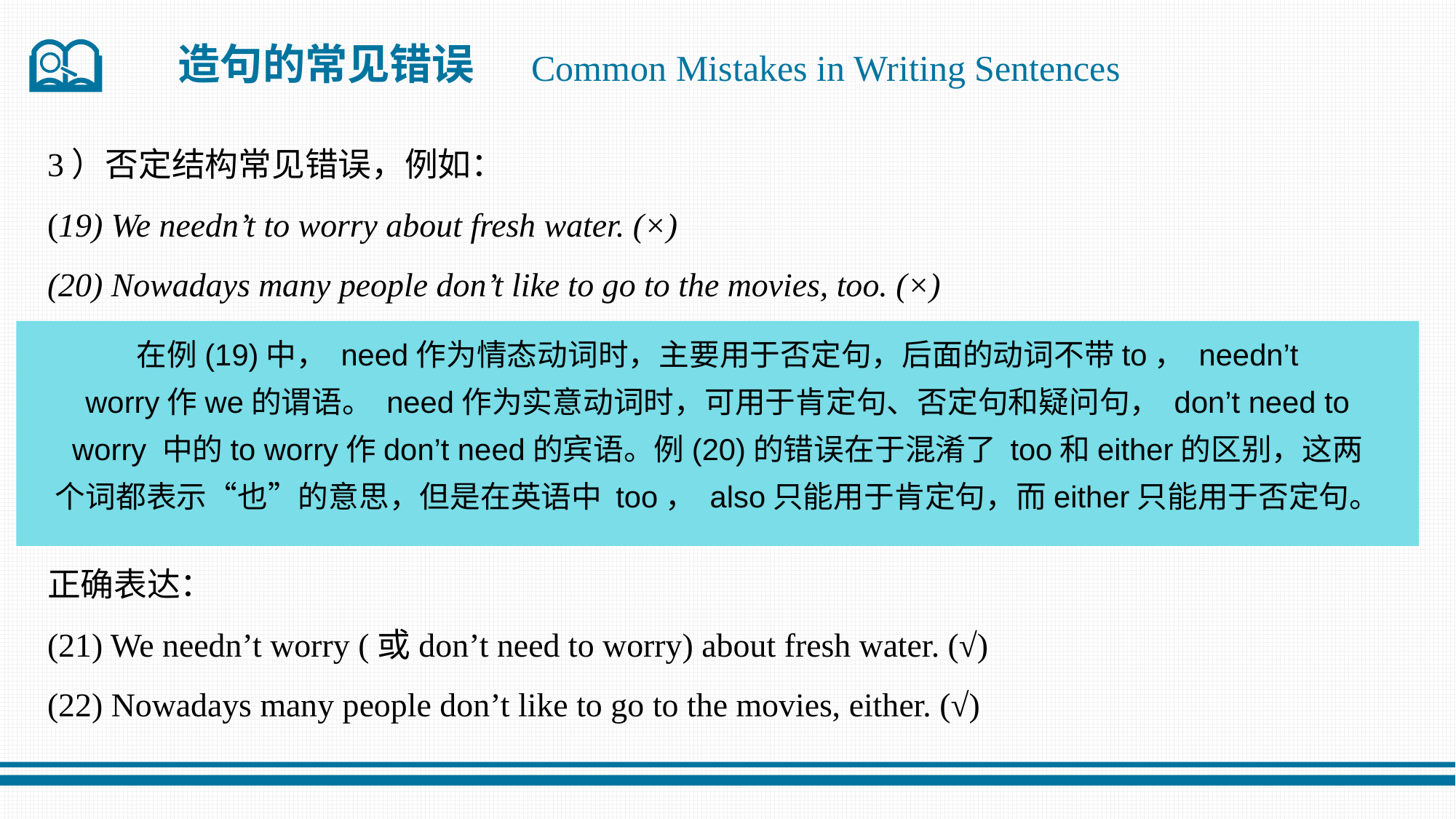

造句的常见错误
Common Mistakes in Writing Sentences
3）否定结构常见错误，例如：
(19) We needn’t to worry about fresh water. (×)
(20) Nowadays many people don’t like to go to the movies, too. (×)

正确表达：
(21) We needn’t worry (或don’t need to worry) about fresh water. (√)
(22) Nowadays many people don’t like to go to the movies, either. (√)
在例(19)中， need作为情态动词时，主要用于否定句，后面的动词不带to， needn’t
worry作we的谓语。 need作为实意动词时，可用于肯定句、否定句和疑问句， don’t need to
worry 中的to worry作don’t need的宾语。例(20)的错误在于混淆了 too和either的区别，这两
个词都表示“也”的意思，但是在英语中 too， also只能用于肯定句，而either只能用于否定句。